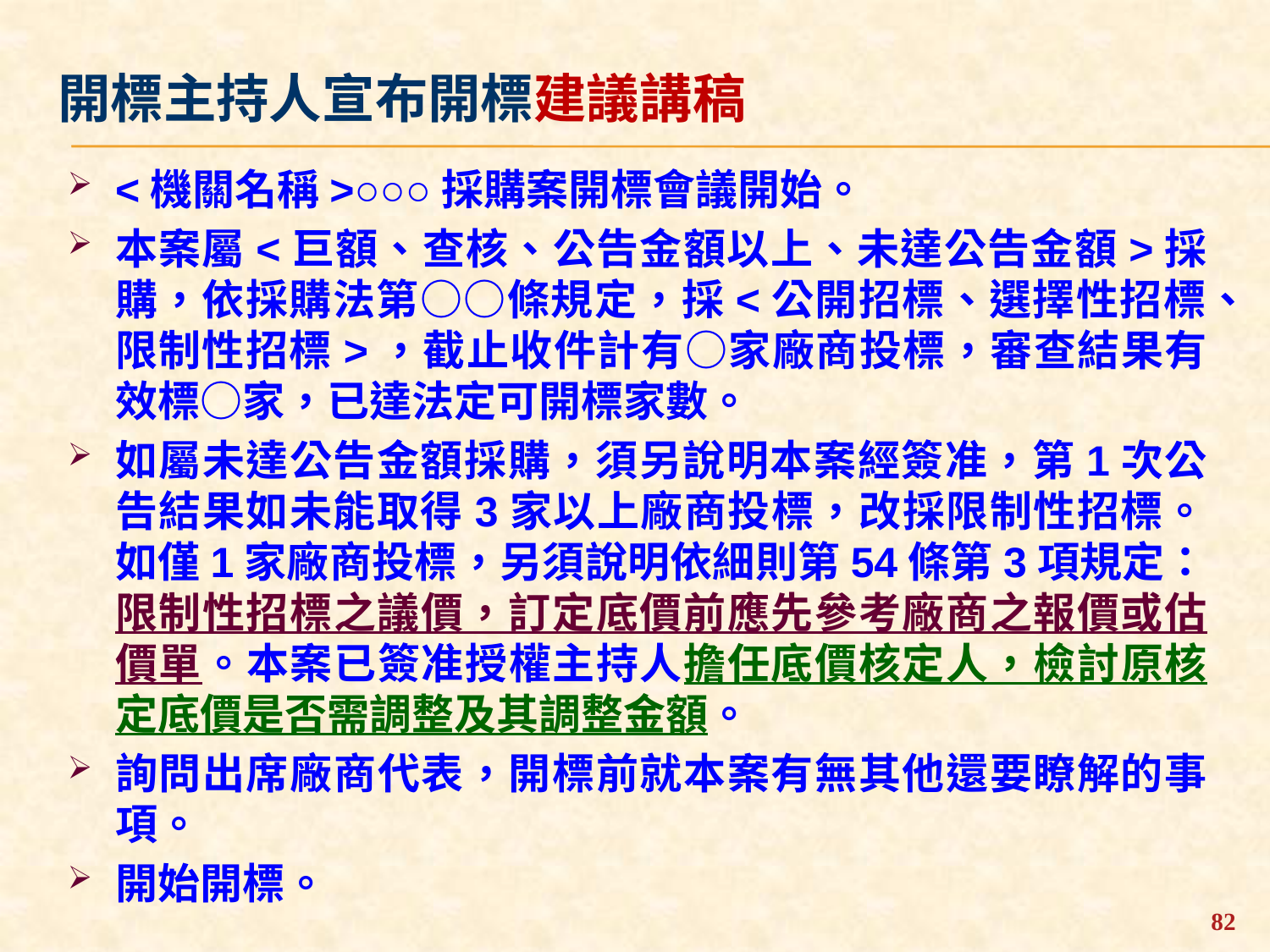

開標主持人宣布開標建議講稿
<機關名稱>○○○採購案開標會議開始。
本案屬<巨額、查核、公告金額以上、未達公告金額>採購，依採購法第○○條規定，採<公開招標、選擇性招標、限制性招標>，截止收件計有○家廠商投標，審查結果有效標○家，已達法定可開標家數。
如屬未達公告金額採購，須另說明本案經簽准，第1次公告結果如未能取得3家以上廠商投標，改採限制性招標。如僅1家廠商投標，另須說明依細則第54條第3項規定：限制性招標之議價，訂定底價前應先參考廠商之報價或估價單。本案已簽准授權主持人擔任底價核定人，檢討原核定底價是否需調整及其調整金額。
詢問出席廠商代表，開標前就本案有無其他還要瞭解的事項。
開始開標。
82